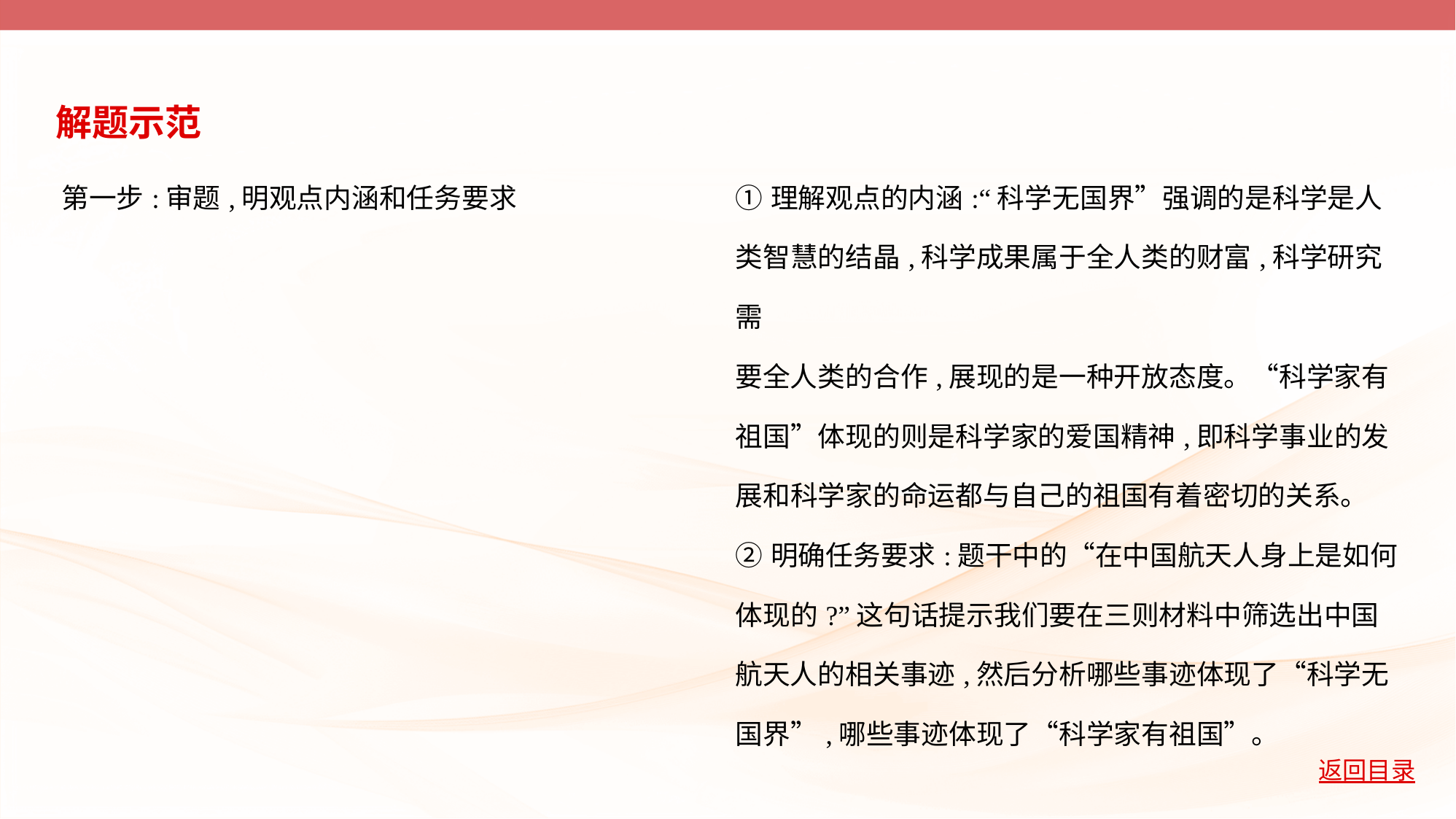

解题示范
| 第一步:审题,明观点内涵和任务要求 | ①理解观点的内涵:“科学无国界”强调的是科学是人 类智慧的结晶,科学成果属于全人类的财富,科学研究需 要全人类的合作,展现的是一种开放态度。“科学家有 祖国”体现的则是科学家的爱国精神,即科学事业的发 展和科学家的命运都与自己的祖国有着密切的关系。 ②明确任务要求:题干中的“在中国航天人身上是如何 体现的?”这句话提示我们要在三则材料中筛选出中国 航天人的相关事迹,然后分析哪些事迹体现了“科学无 国界”,哪些事迹体现了“科学家有祖国”。 |
| --- | --- |